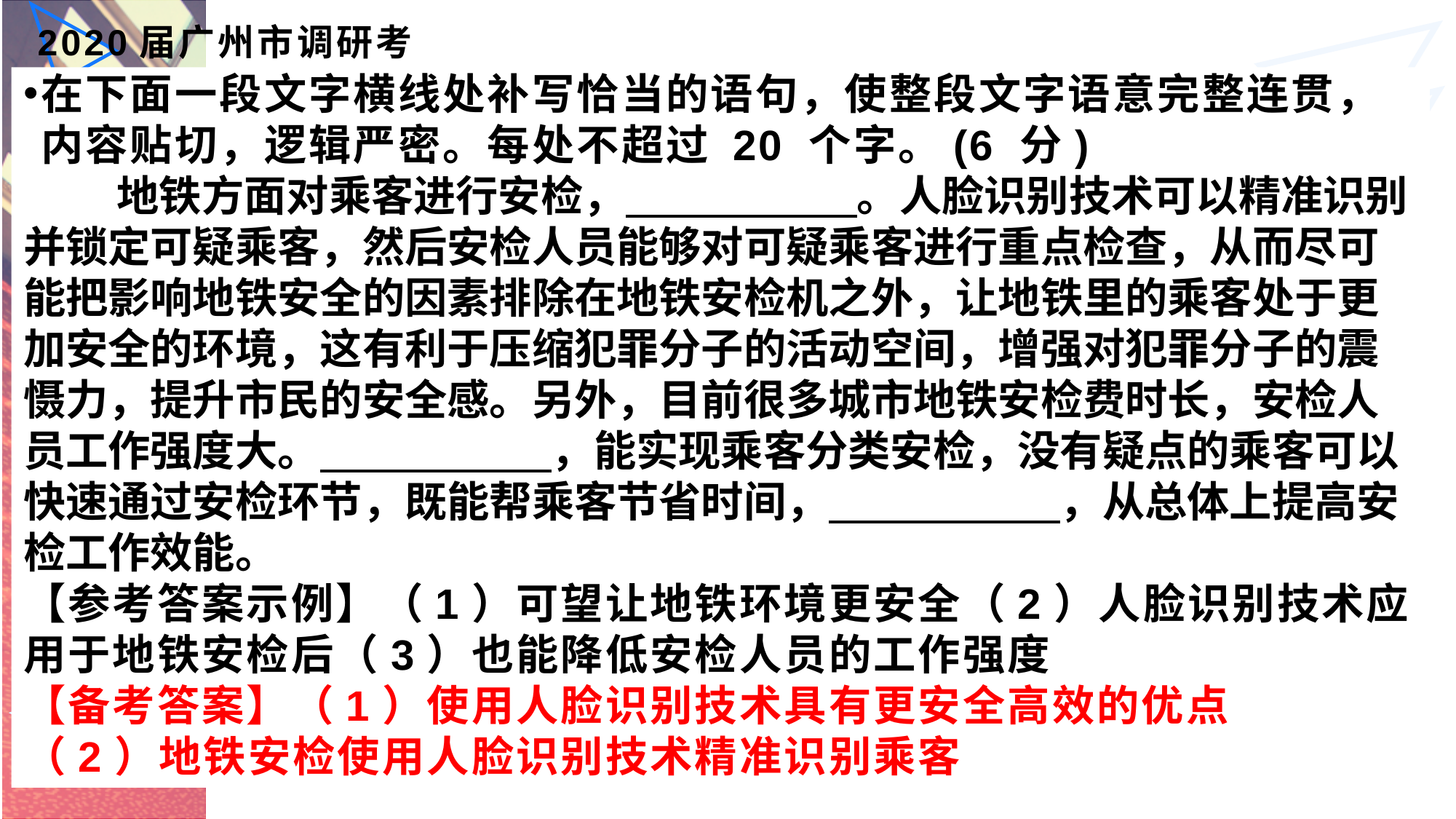

# 2020届广州市调研考
在下面一段文字横线处补写恰当的语句，使整段文字语意完整连贯，内容贴切，逻辑严密。每处不超过 20 个字。(6 分)
       地铁方面对乘客进行安检，                        。人脸识别技术可以精准识别并锁定可疑乘客，然后安检人员能够对可疑乘客进行重点检查，从而尽可能把影响地铁安全的因素排除在地铁安检机之外，让地铁里的乘客处于更加安全的环境，这有利于压缩犯罪分子的活动空间，增强对犯罪分子的震慑力，提升市民的安全感。另外，目前很多城市地铁安检费时长，安检人员工作强度大。                        ，能实现乘客分类安检，没有疑点的乘客可以快速通过安检环节，既能帮乘客节省时间，                        ，从总体上提高安检工作效能。
【参考答案示例】（1）可望让地铁环境更安全（2）人脸识别技术应用于地铁安检后（3）也能降低安检人员的工作强度
【备考答案】（1）使用人脸识别技术具有更安全高效的优点
（2）地铁安检使用人脸识别技术精准识别乘客